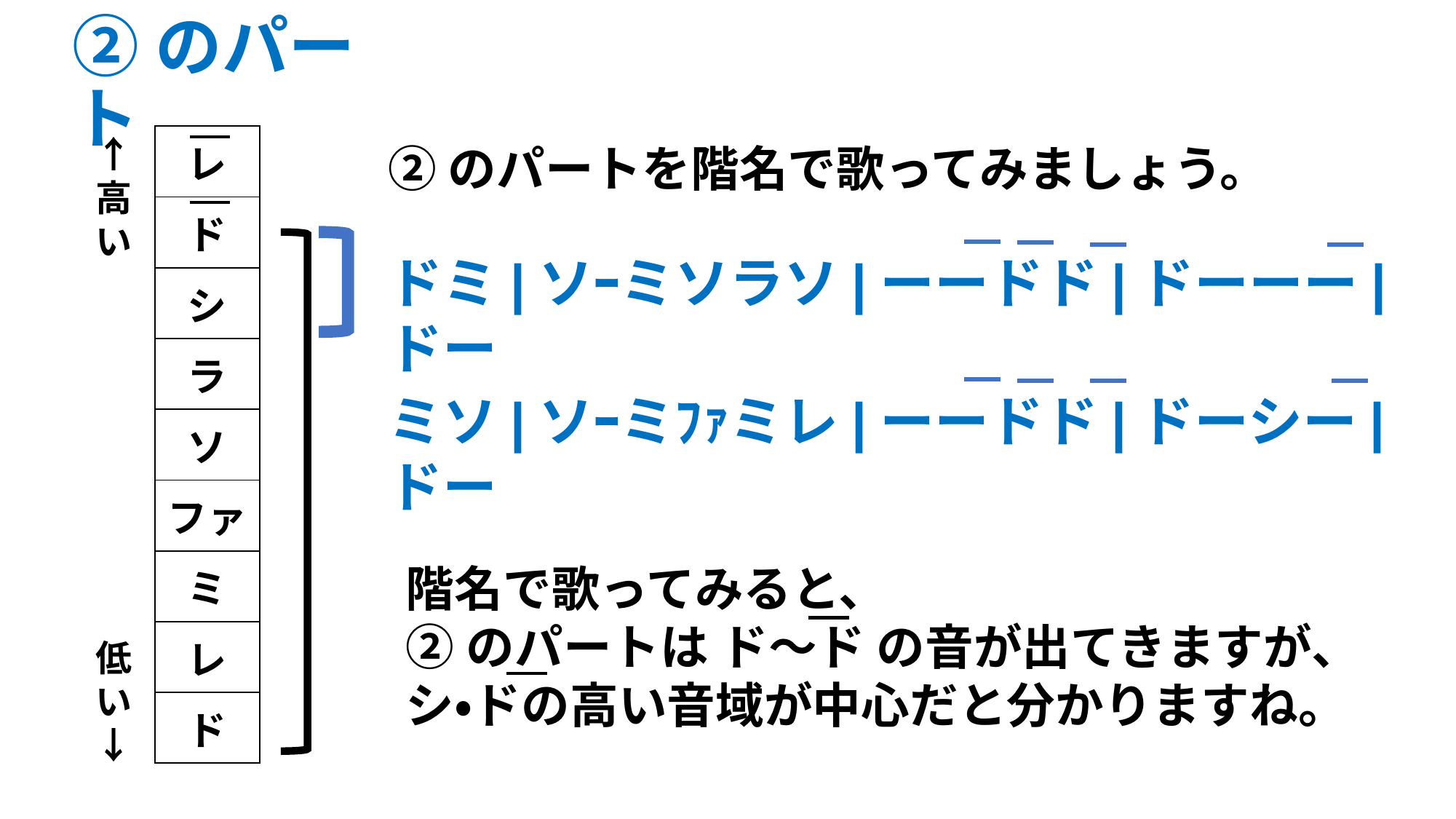

# ②のパート
↑高い
| レ |
| --- |
| ド |
| シ |
| ラ |
| ソ |
| ファ |
| ミ |
| レ |
| ド |
| レ |
| --- |
| ド |
| シ |
| ラ |
| ソ |
| ファ |
| ミ |
| レ |
| ド |
②のパートを階名で歌ってみましょう。

ドミ|ソｰミソラソ|ーードド|ドーーー|ドー
ミソ|ソｰミﾌｧミレ|ーードド|ドーシー|ドー
階名で歌ってみると、
②のパートは ド～ド の音が出てきますが、
シ・ドの高い音域が中心だと分かりますね。
低い↓